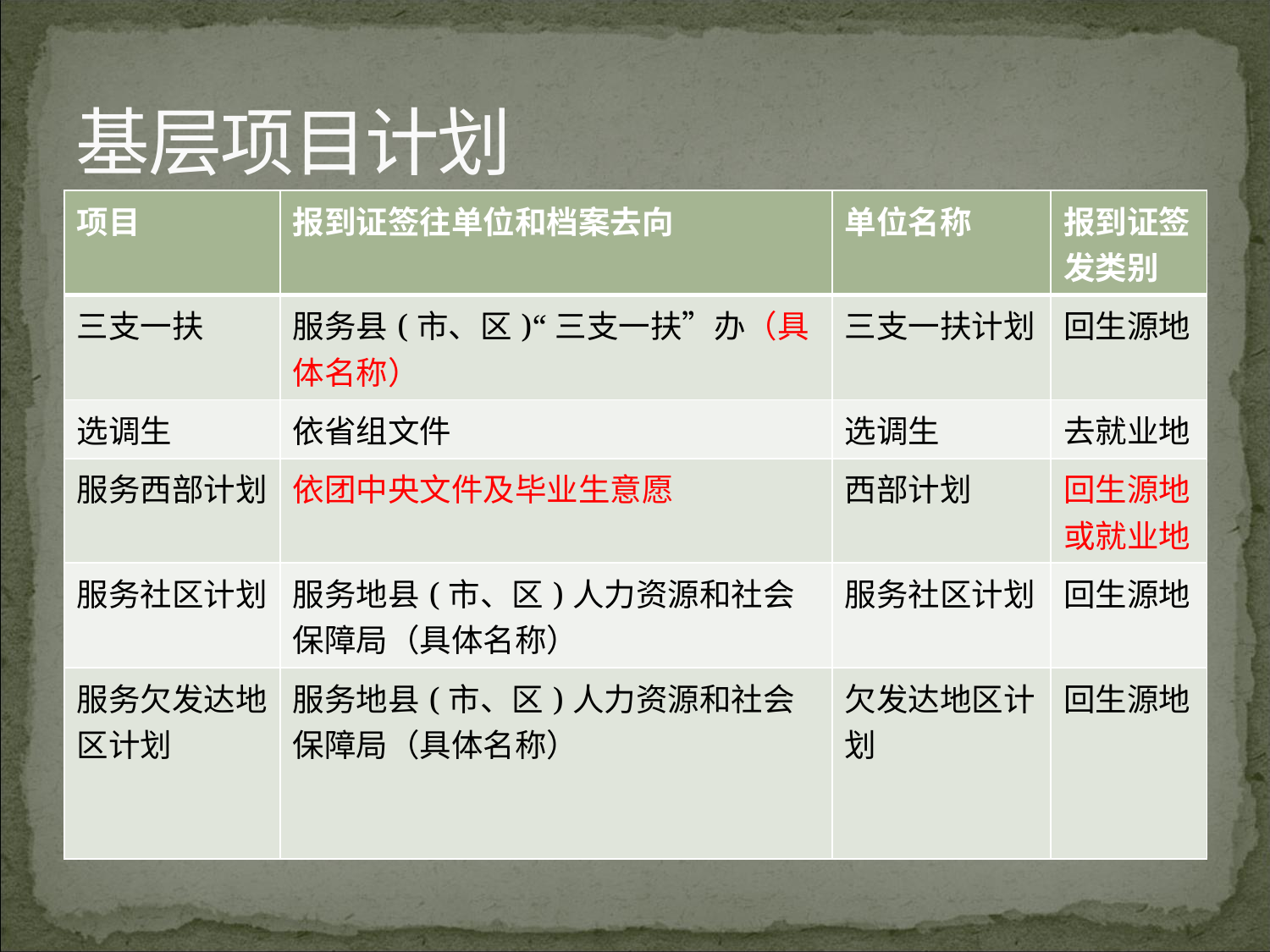

# 基层项目计划
| 项目 | 报到证签往单位和档案去向 | 单位名称 | 报到证签发类别 |
| --- | --- | --- | --- |
| 三支一扶 | 服务县(市、区)“三支一扶”办（具体名称） | 三支一扶计划 | 回生源地 |
| 选调生 | 依省组文件 | 选调生 | 去就业地 |
| 服务西部计划 | 依团中央文件及毕业生意愿 | 西部计划 | 回生源地或就业地 |
| 服务社区计划 | 服务地县(市、区)人力资源和社会保障局（具体名称） | 服务社区计划 | 回生源地 |
| 服务欠发达地区计划 | 服务地县(市、区)人力资源和社会保障局（具体名称） | 欠发达地区计划 | 回生源地 |
要点：